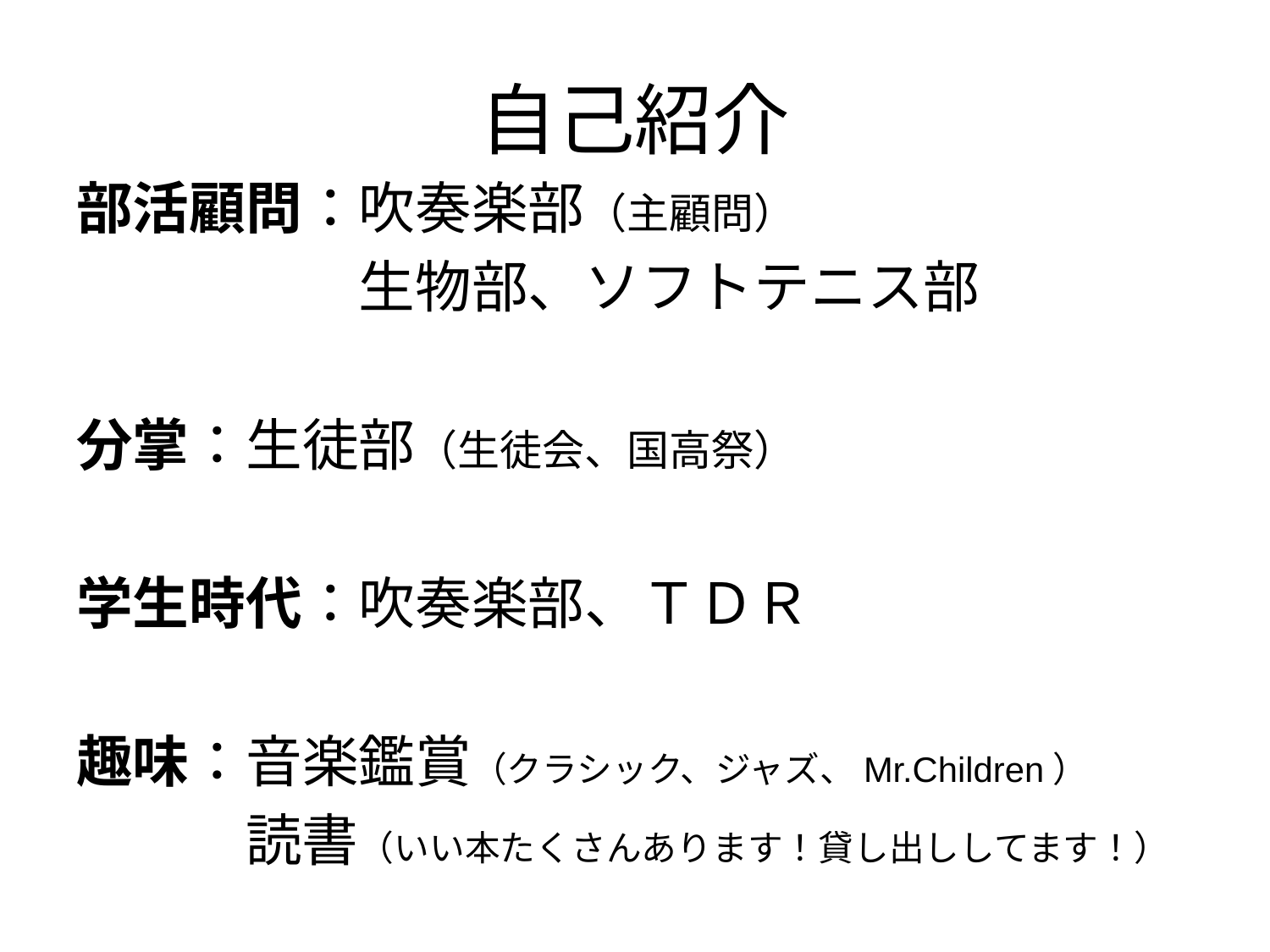

# 自己紹介
部活顧問：吹奏楽部（主顧問）
　　　　　生物部、ソフトテニス部

分掌：生徒部（生徒会、国高祭）

学生時代：吹奏楽部、ＴＤＲ

趣味：音楽鑑賞（クラシック、ジャズ、Mr.Children）
　　　読書（いい本たくさんあります！貸し出ししてます！）